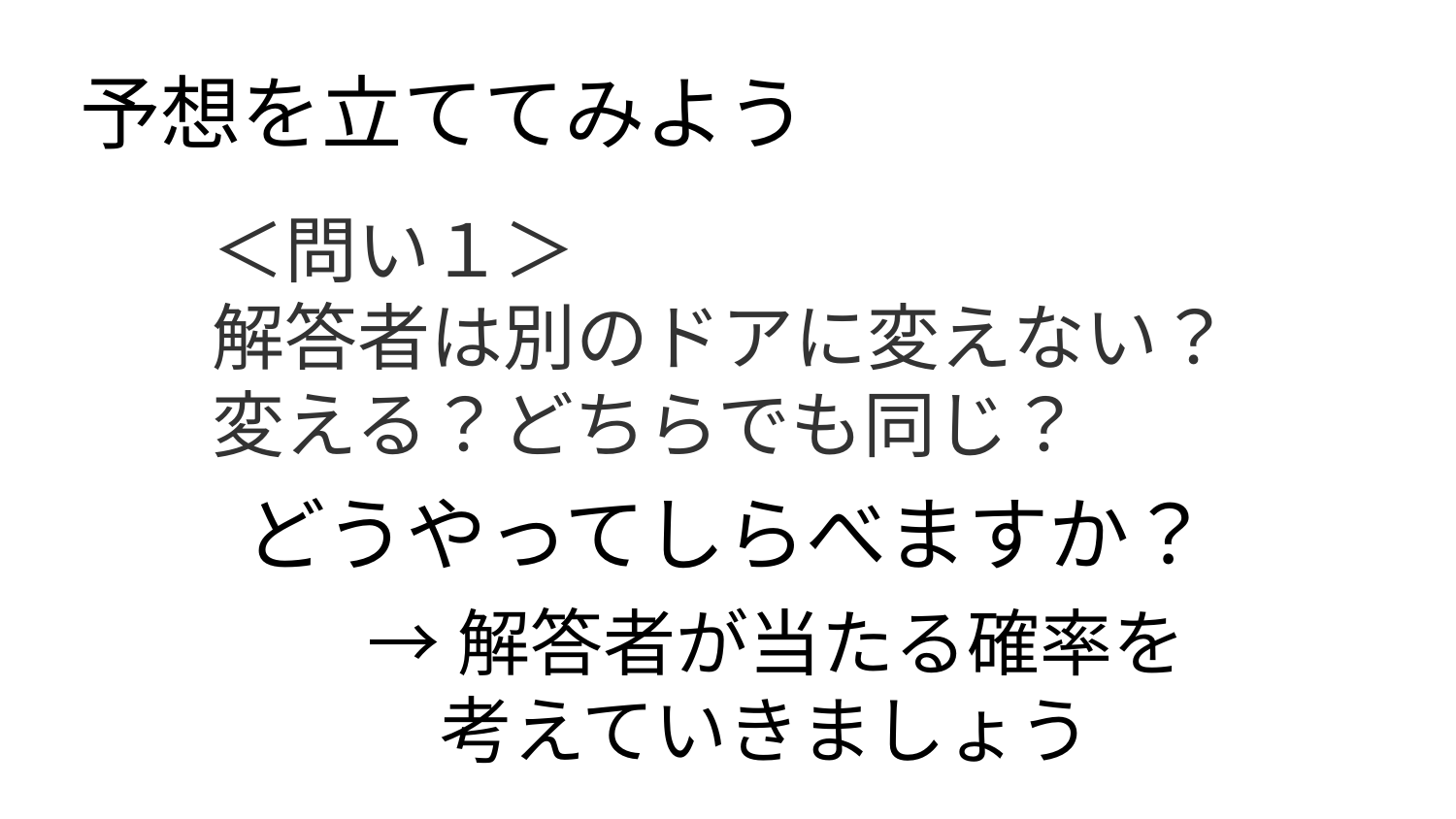

予想を立ててみよう
＜問い１＞
解答者は別のドアに変えない？
変える？どちらでも同じ？
どうやってしらべますか？
→解答者が当たる確率を
　考えていきましょう